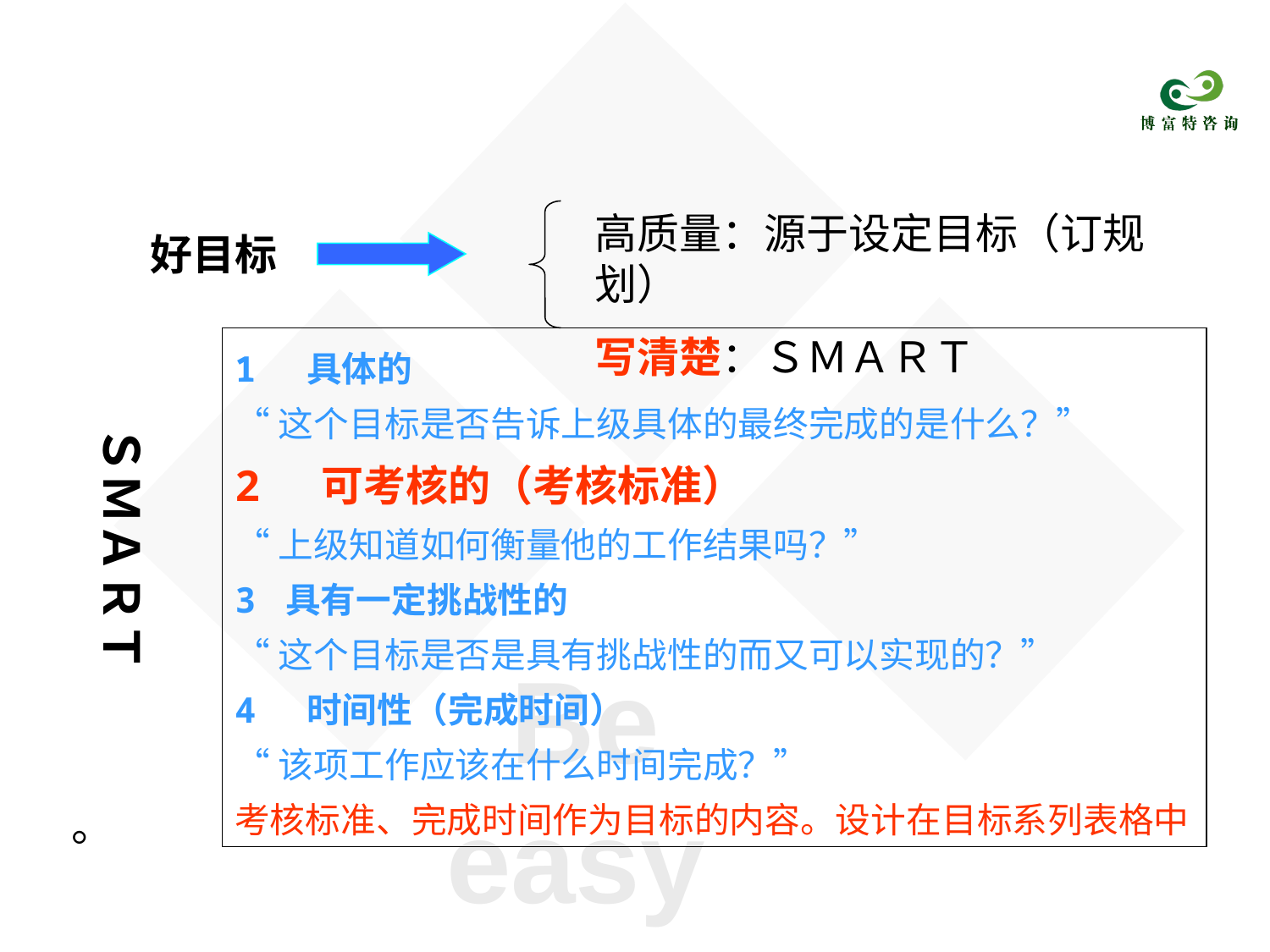

高质量：源于设定目标（订规划）
写清楚：ＳＭＡＲＴ
好目标

1  具体的
“这个目标是否告诉上级具体的最终完成的是什么？”
2  可考核的（考核标准）
“上级知道如何衡量他的工作结果吗？”
3 具有一定挑战性的
“这个目标是否是具有挑战性的而又可以实现的？”
4  时间性（完成时间）
“该项工作应该在什么时间完成？”
考核标准、完成时间作为目标的内容。设计在目标系列表格中
ＳＭＡＲＴ
。